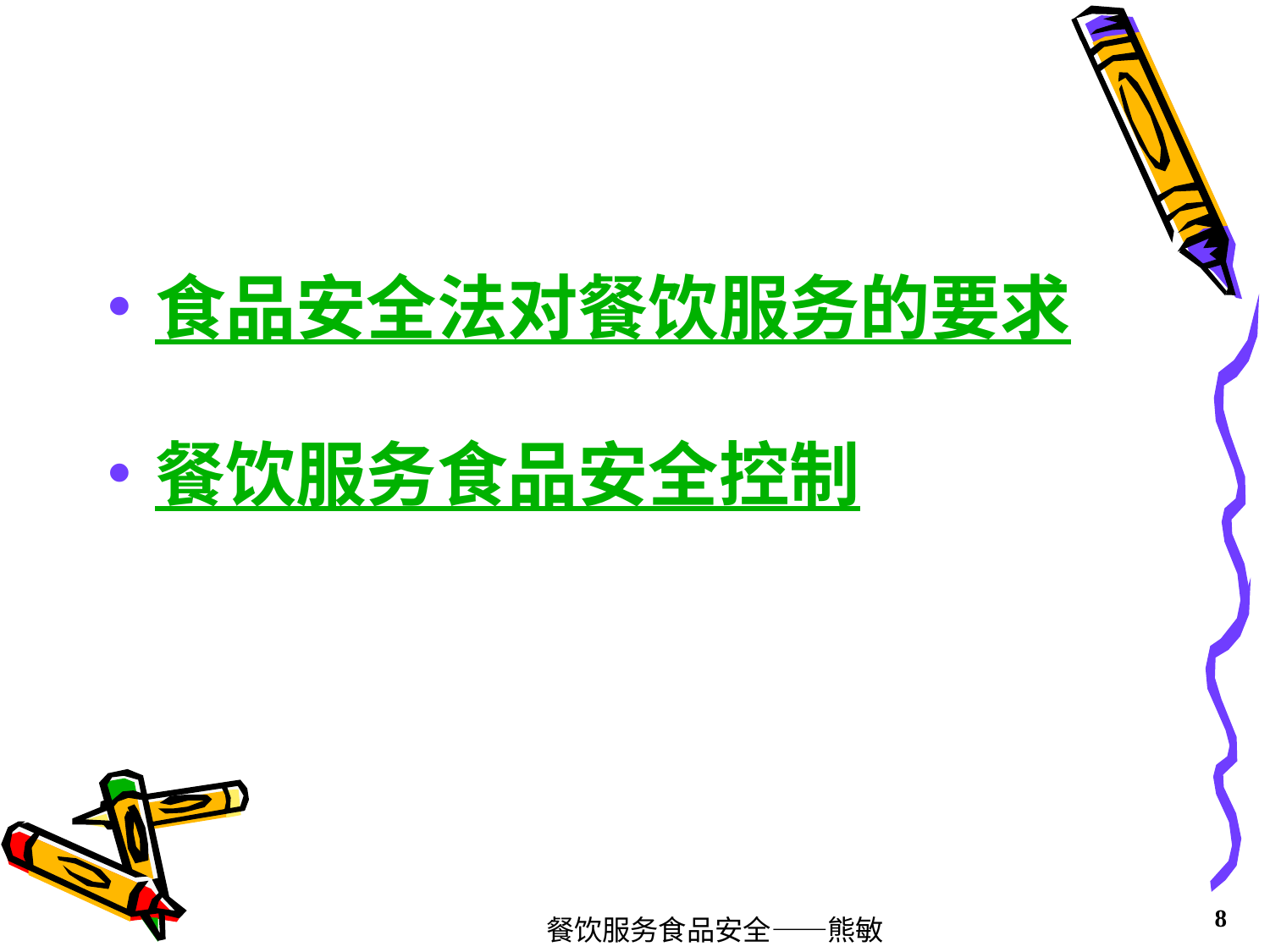

食品安全法对餐饮服务的要求
餐饮服务食品安全控制
8

餐饮服务食品安全——熊敏